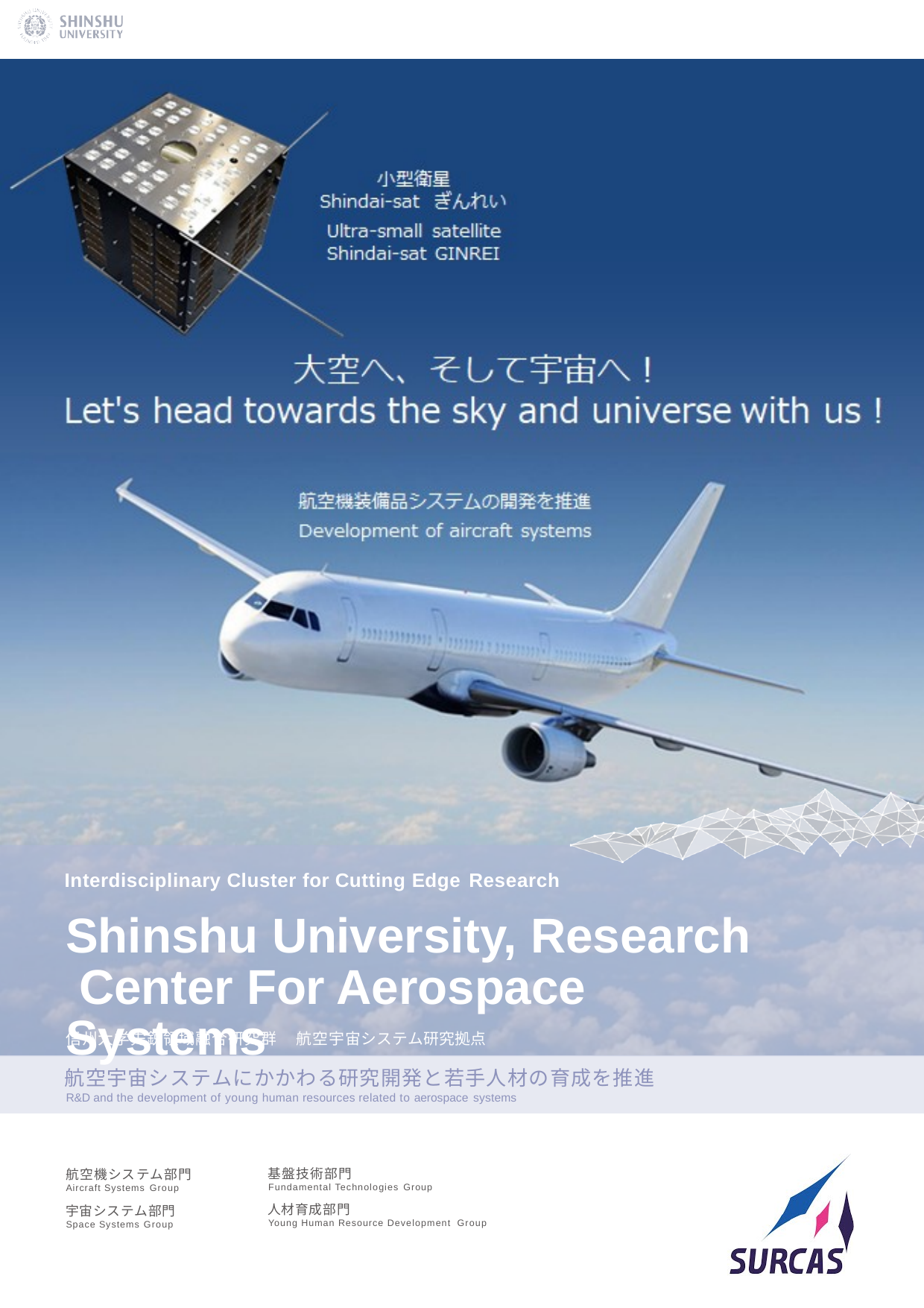

Interdisciplinary Cluster for Cutting Edge Research
Shinshu University, Research  Center For Aerospace Systems
信州大学先鋭領域融合研究群	航空宇宙システム研究拠点

航空宇宙システムにかかわる研究開発と若手人材の育成を推進
R&D and the development of young human resources related to aerospace systems

航空機システム部門
Aircraft Systems Group
宇宙システム部門
Space Systems Group
基盤技術部門
Fundamental Technologies Group
人材育成部門
Young Human Resource Development Group